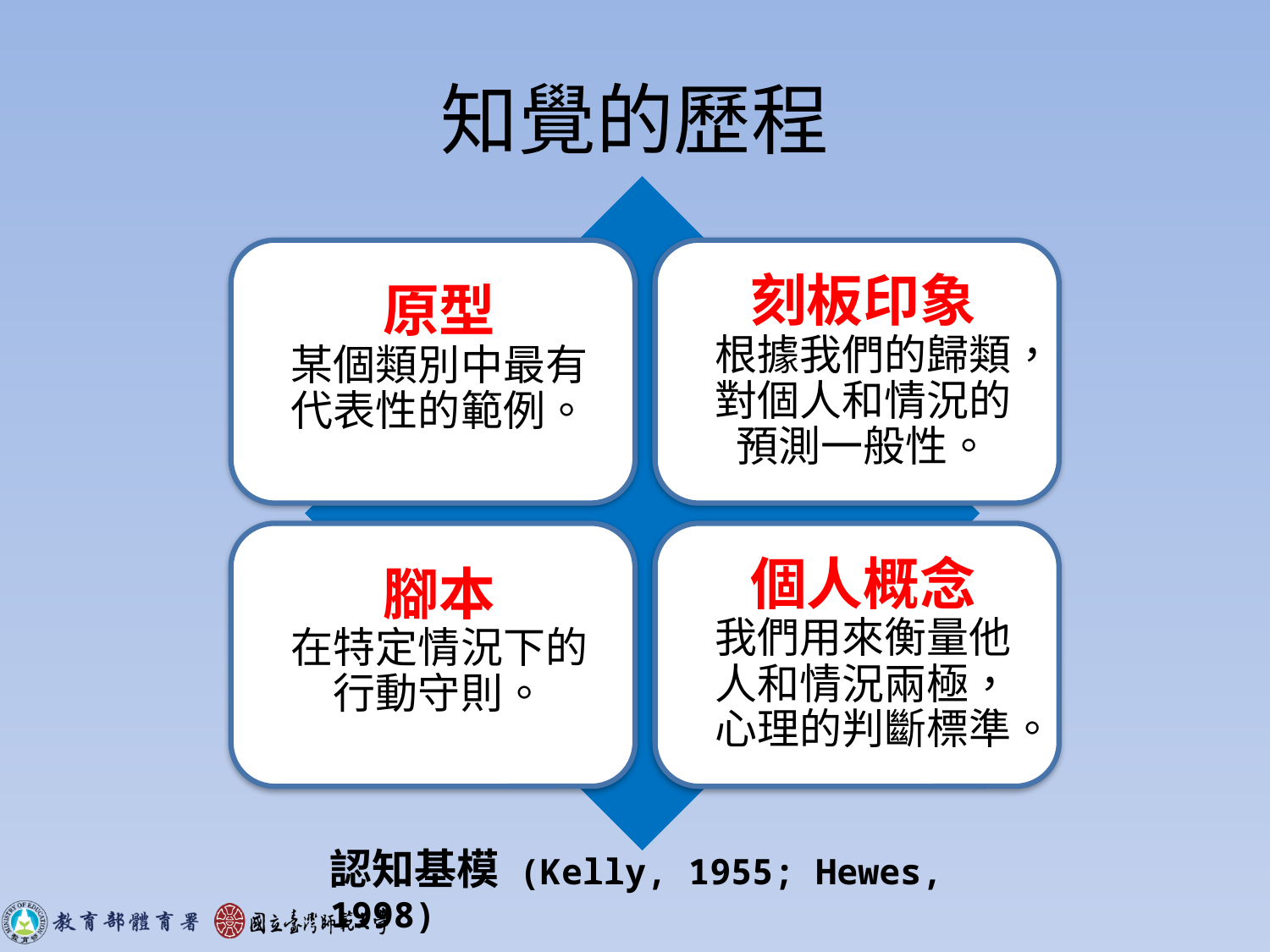

# 知覺的歷程
原型
某個類別中最有代表性的範例。
刻板印象
根據我們的歸類，對個人和情況的
預測一般性。
腳本
在特定情況下的
行動守則。
個人概念
我們用來衡量他人和情況兩極，心理的判斷標準。
認知基模 (Kelly, 1955; Hewes, 1998)